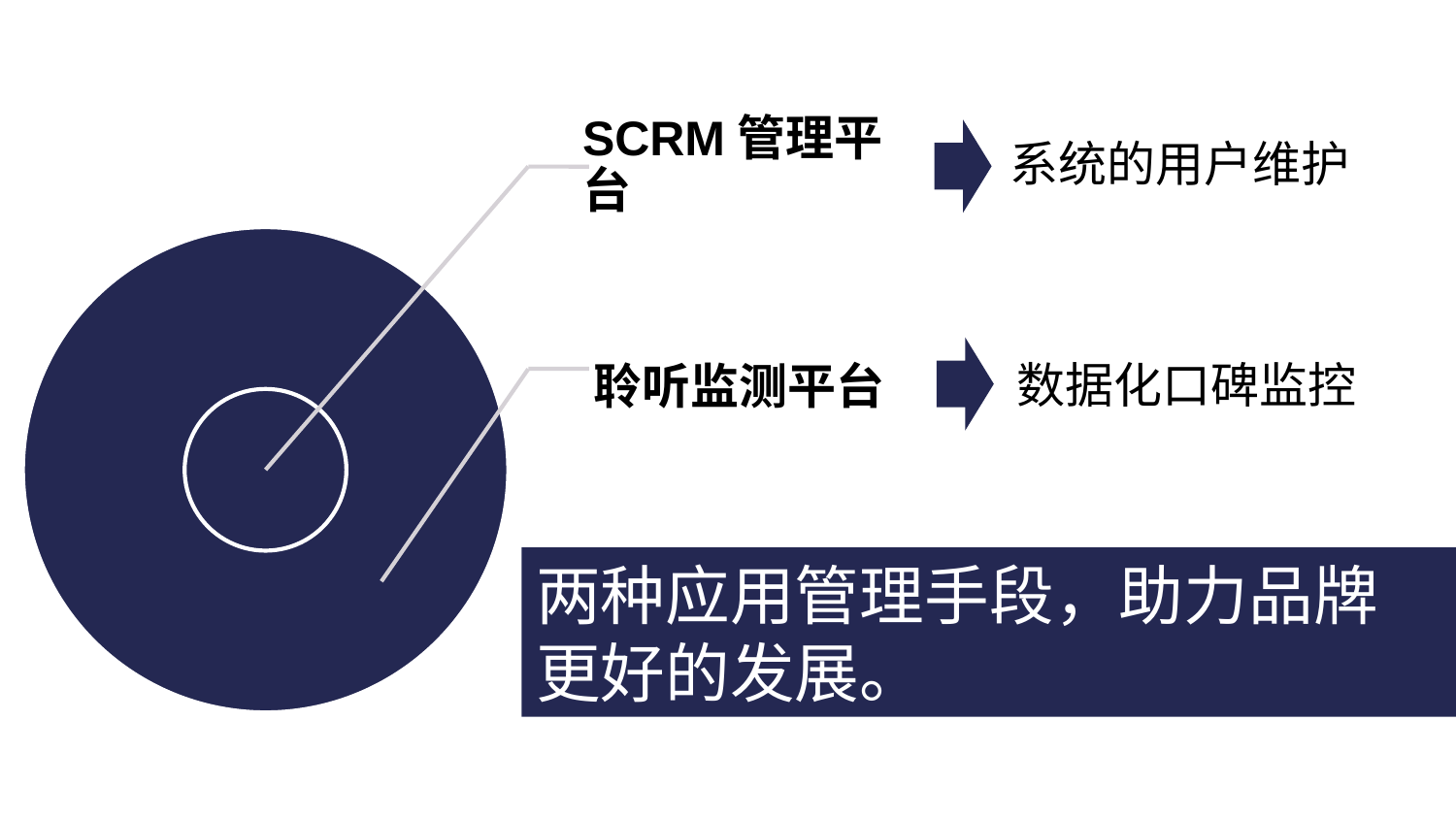

SCRM管理平台
聆听监测平台

系统的用户维护

数据化口碑监控
两种应用管理手段，助力品牌更好的发展。